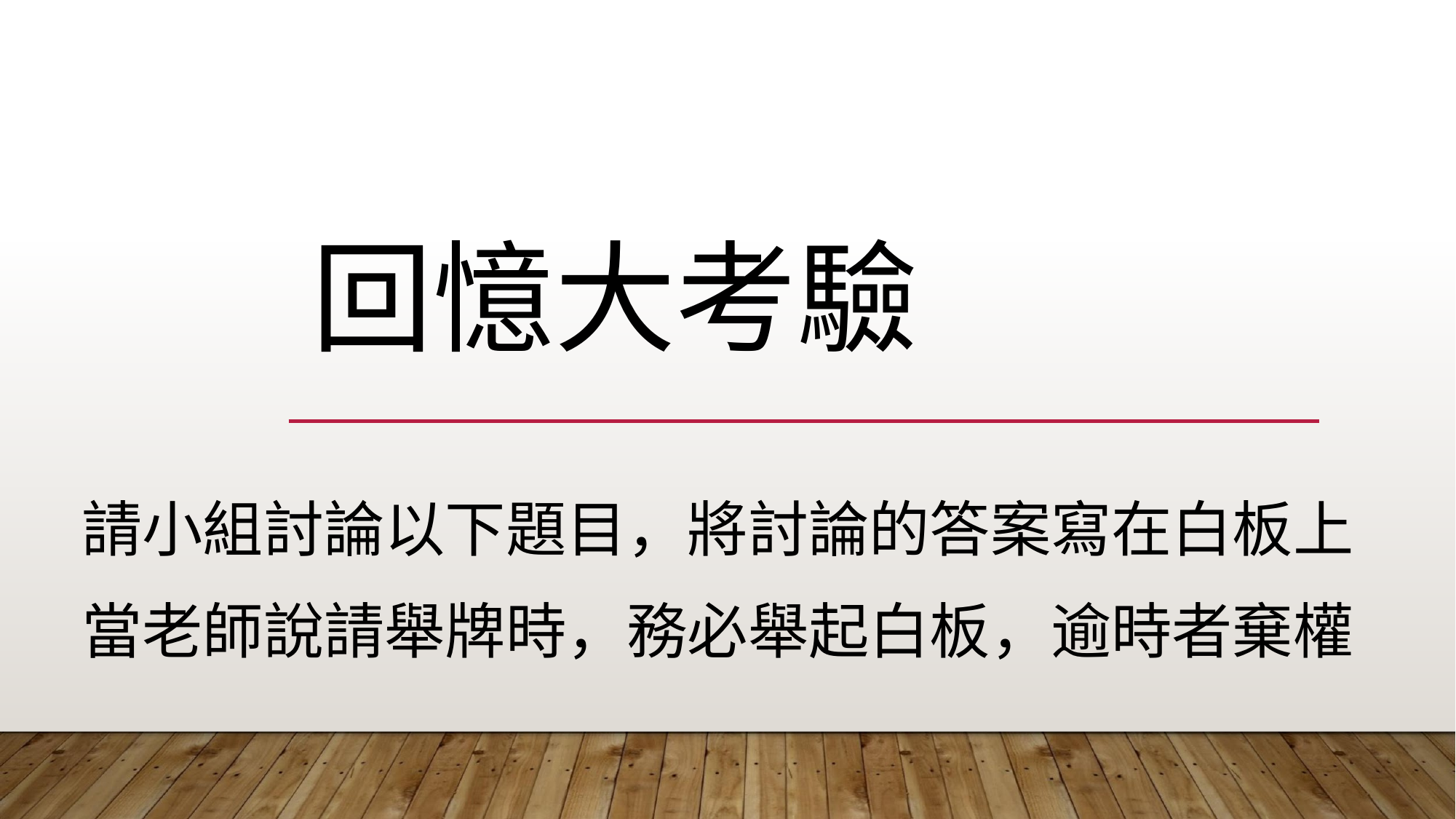

# 回憶大考驗
請小組討論以下題目，將討論的答案寫在白板上
當老師說請舉牌時，務必舉起白板，逾時者棄權